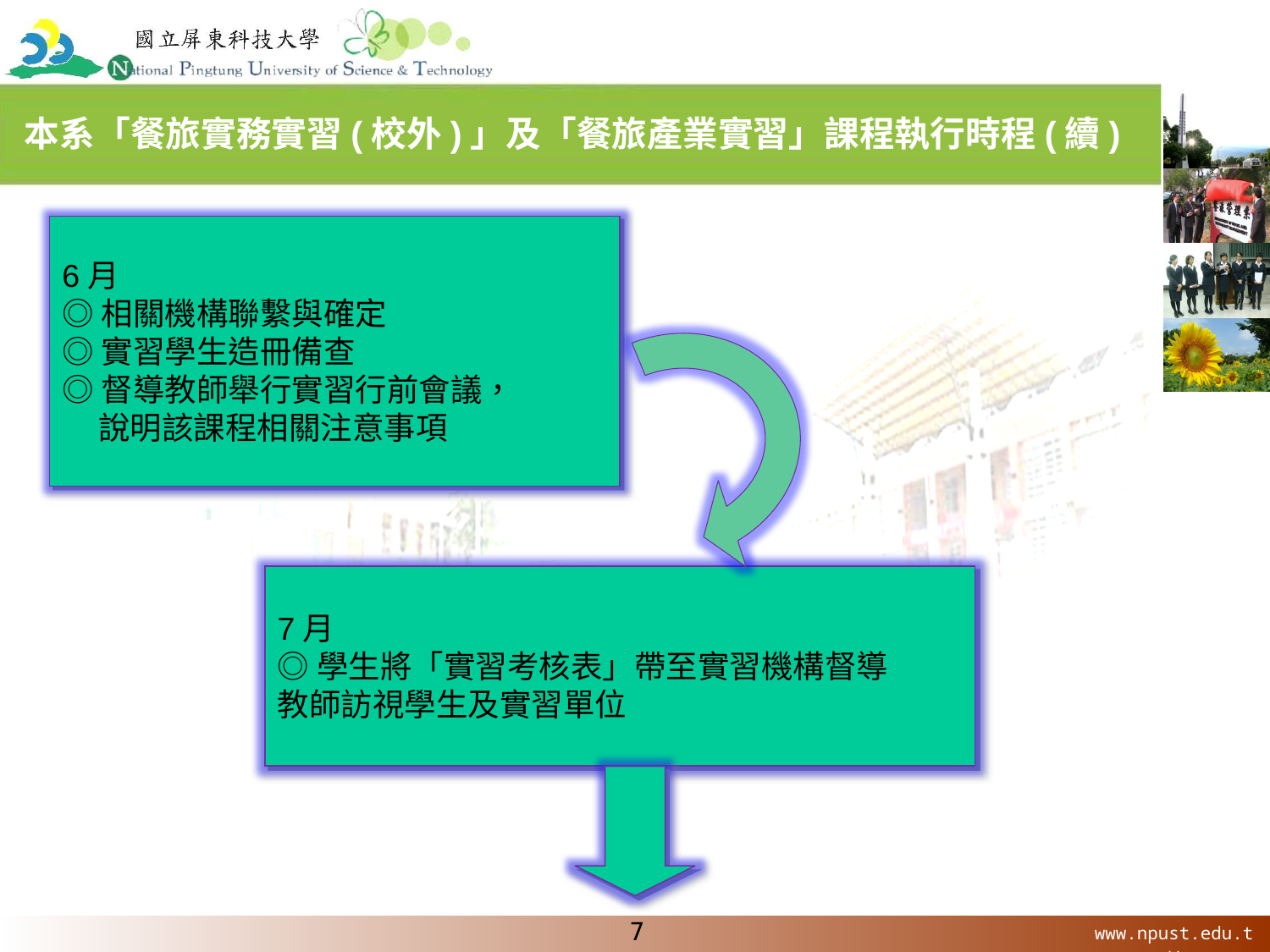

# 本系「餐旅實務實習(校外)」及「餐旅產業實習」課程執行時程(續)
6月
◎相關機構聯繫與確定
◎實習學生造冊備查
◎督導教師舉行實習行前會議，
    說明該課程相關注意事項

7月
◎學生將「實習考核表」帶至實習機構督導
教師訪視學生及實習單位

7